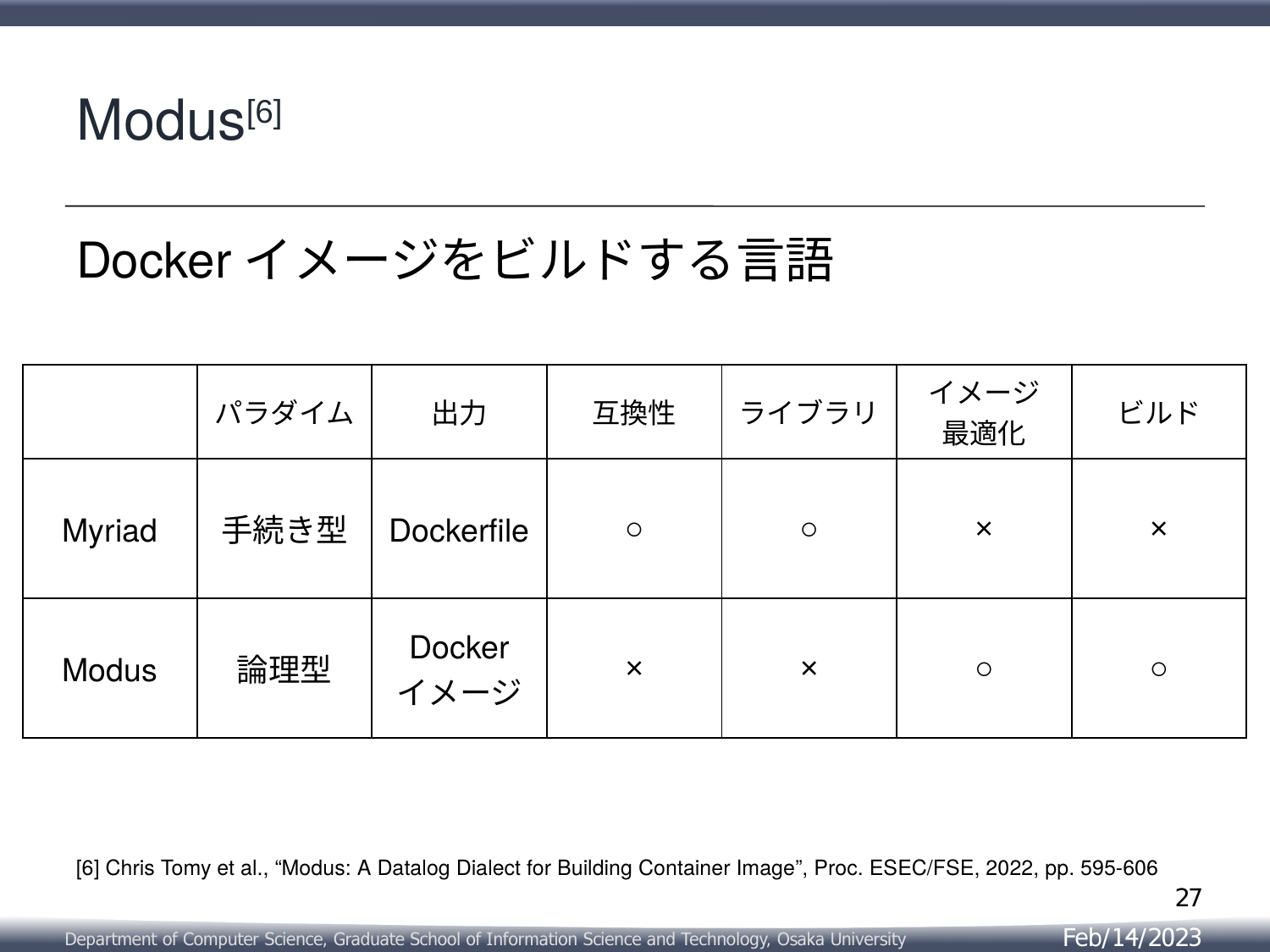

# Modus[6]
Dockerイメージをビルドする言語
|  | パラダイム | 出力 | 互換性 | ライブラリ | イメージ 最適化 | ビルド |
| --- | --- | --- | --- | --- | --- | --- |
| Myriad | 手続き型 | Dockerfile | ○ | ○ | × | × |
| Modus | 論理型 | Docker イメージ | × | × | ○ | ○ |
[6] Chris Tomy et al., “Modus: A Datalog Dialect for Building Container Image”, Proc. ESEC/FSE, 2022, pp. 595-606
27
Feb/14/2023